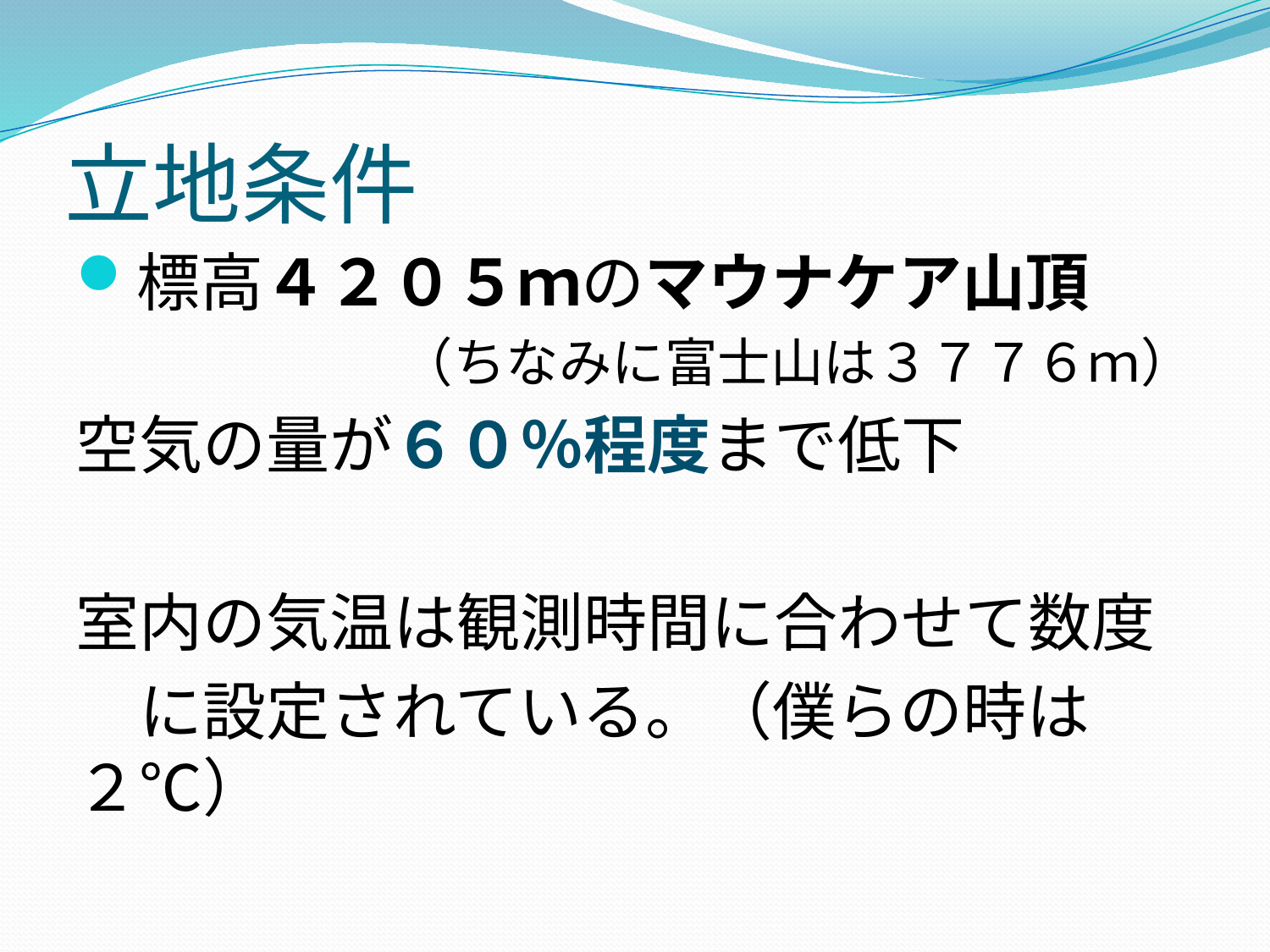

# 立地条件
標高４２０５ｍのマウナケア山頂
（ちなみに富士山は３７７６ｍ）
空気の量が６０％程度まで低下

室内の気温は観測時間に合わせて数度
　に設定されている。（僕らの時は２℃）